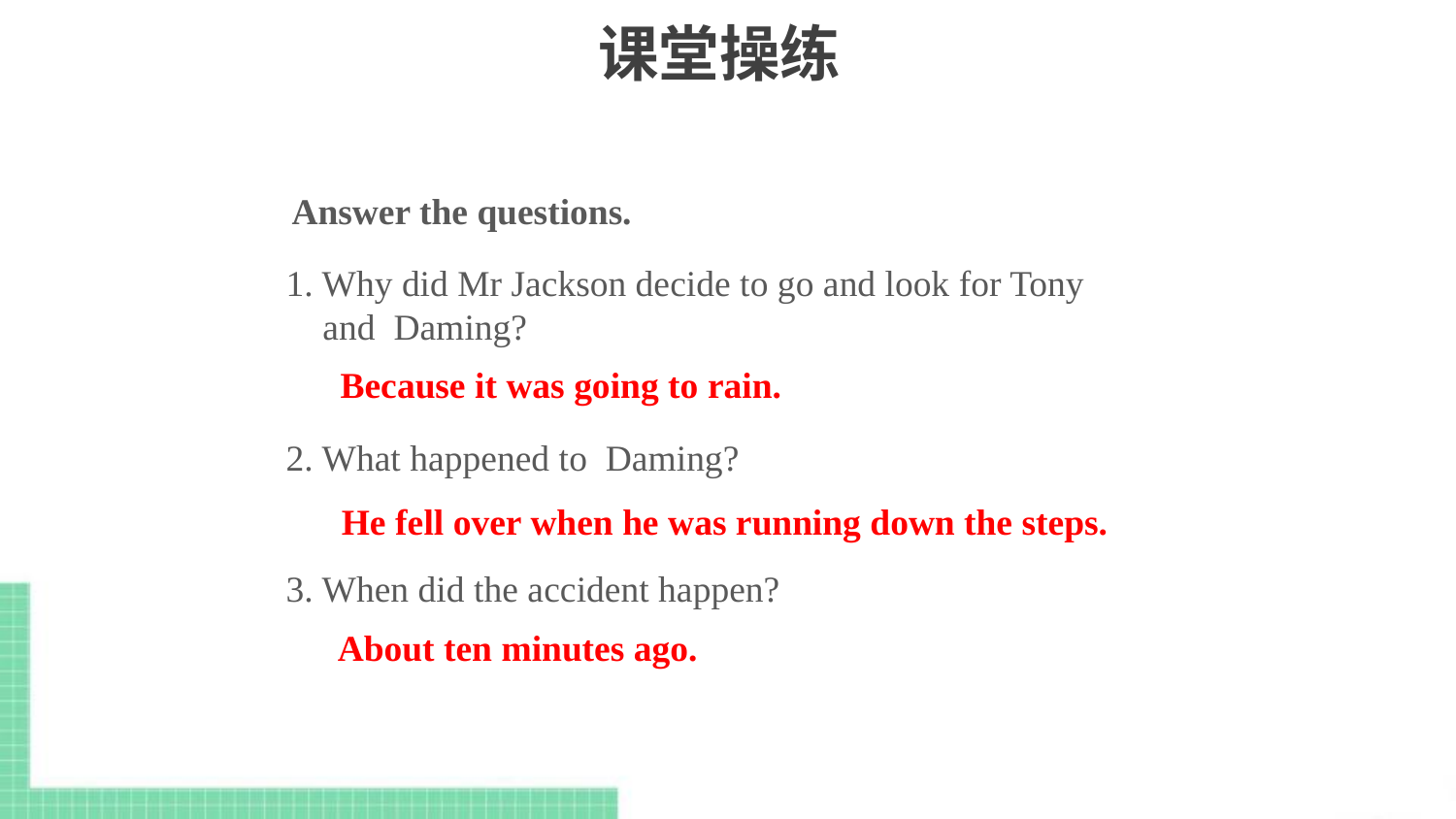

# 课堂操练
 Answer the questions.
1. Why did Mr Jackson decide to go and look for Tony
    and  Daming?

2. What happened to  Daming?

3. When did the accident happen?
Because it was going to rain.
He fell over when he was running down the steps.
About ten minutes ago.